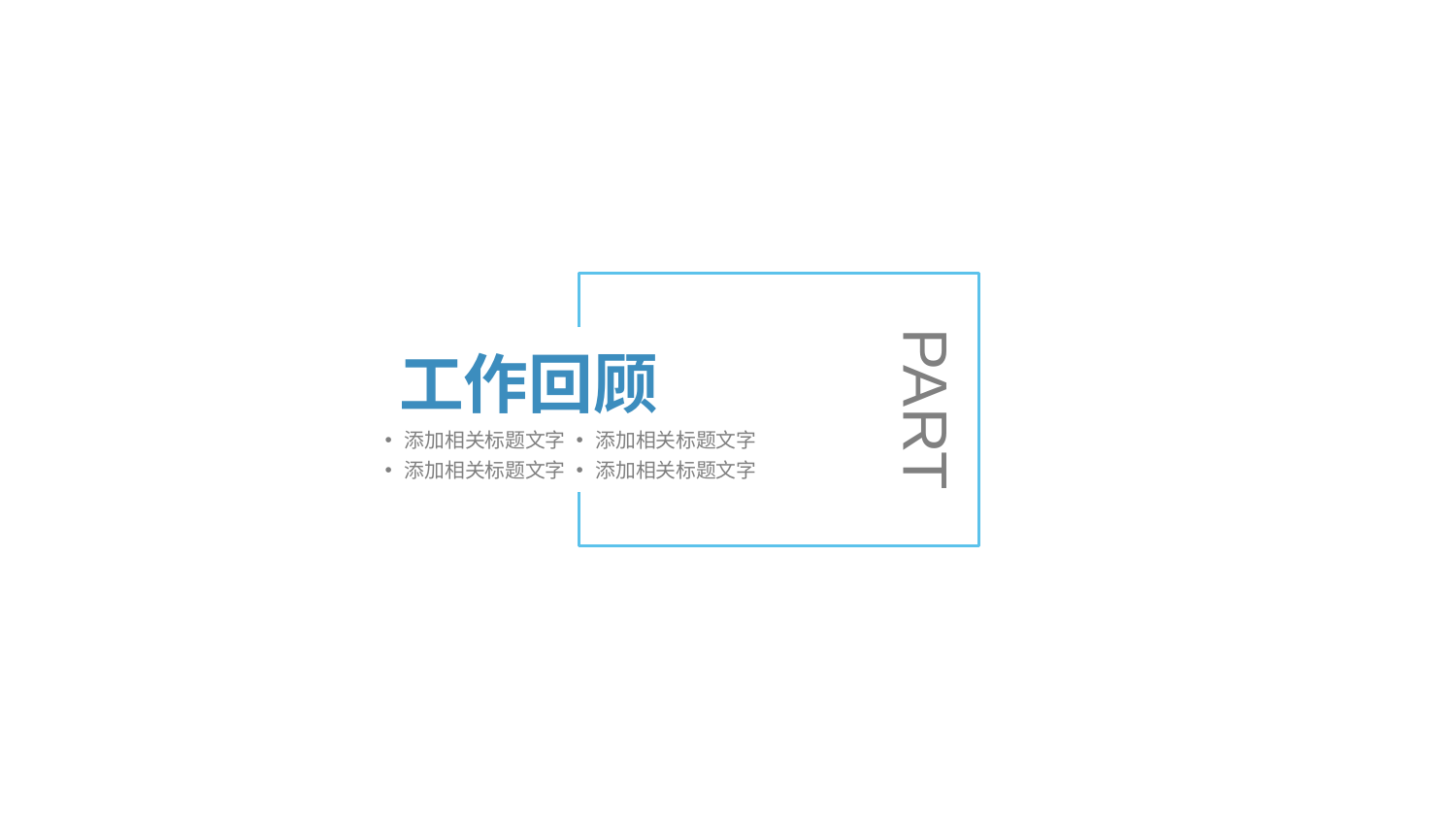

PART
工作回顾

添加相关标题文字
添加相关标题文字
添加相关标题文字
添加相关标题文字